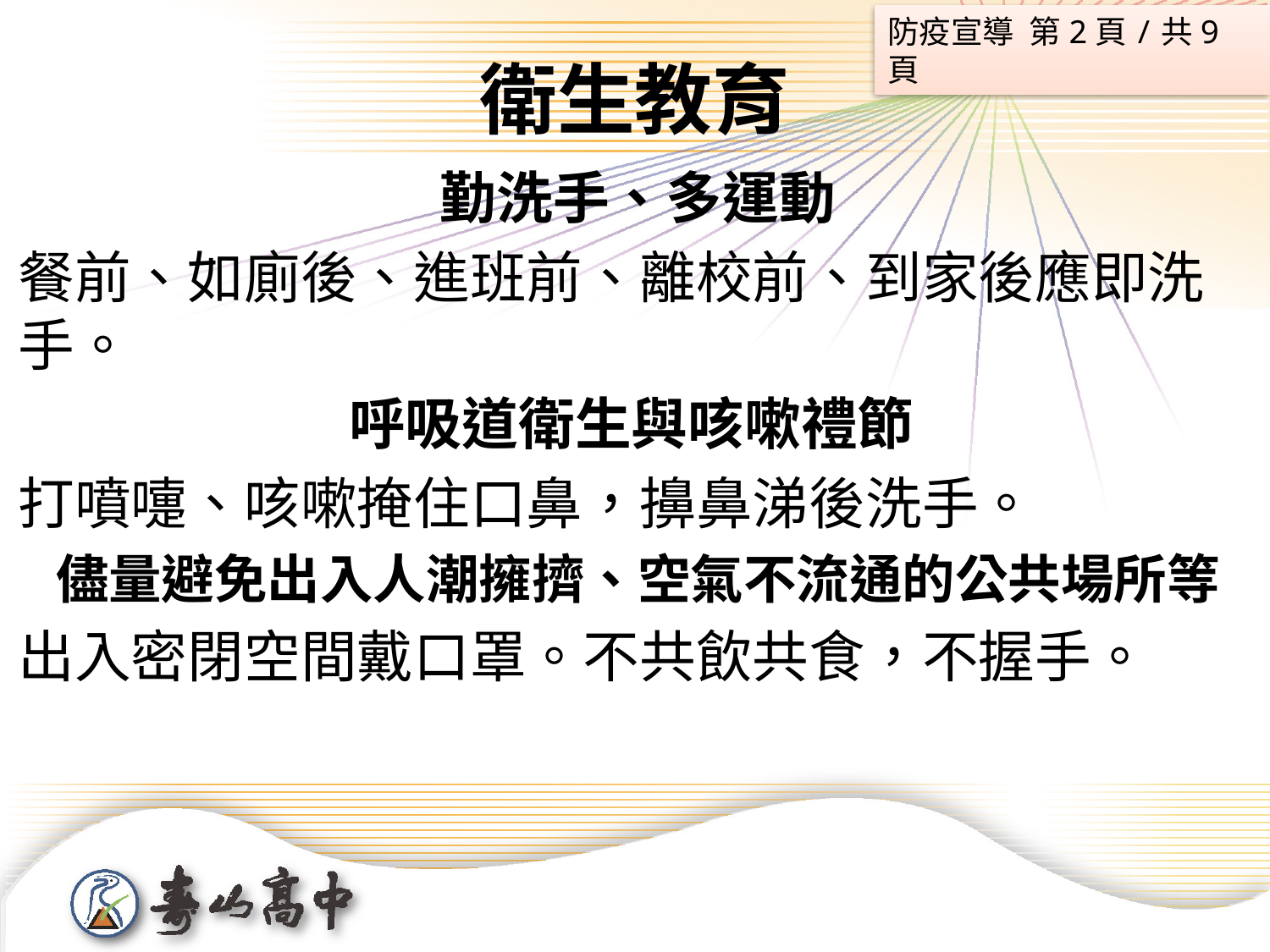

防疫宣導  第2頁/共9頁
# 衛生教育
勤洗手、多運動
餐前、如廁後、進班前、離校前、到家後應即洗手。
呼吸道衛生與咳嗽禮節
打噴嚏、咳嗽掩住口鼻，擤鼻涕後洗手。
儘量避免出入人潮擁擠、空氣不流通的公共場所等
出入密閉空間戴口罩。不共飲共食，不握手。